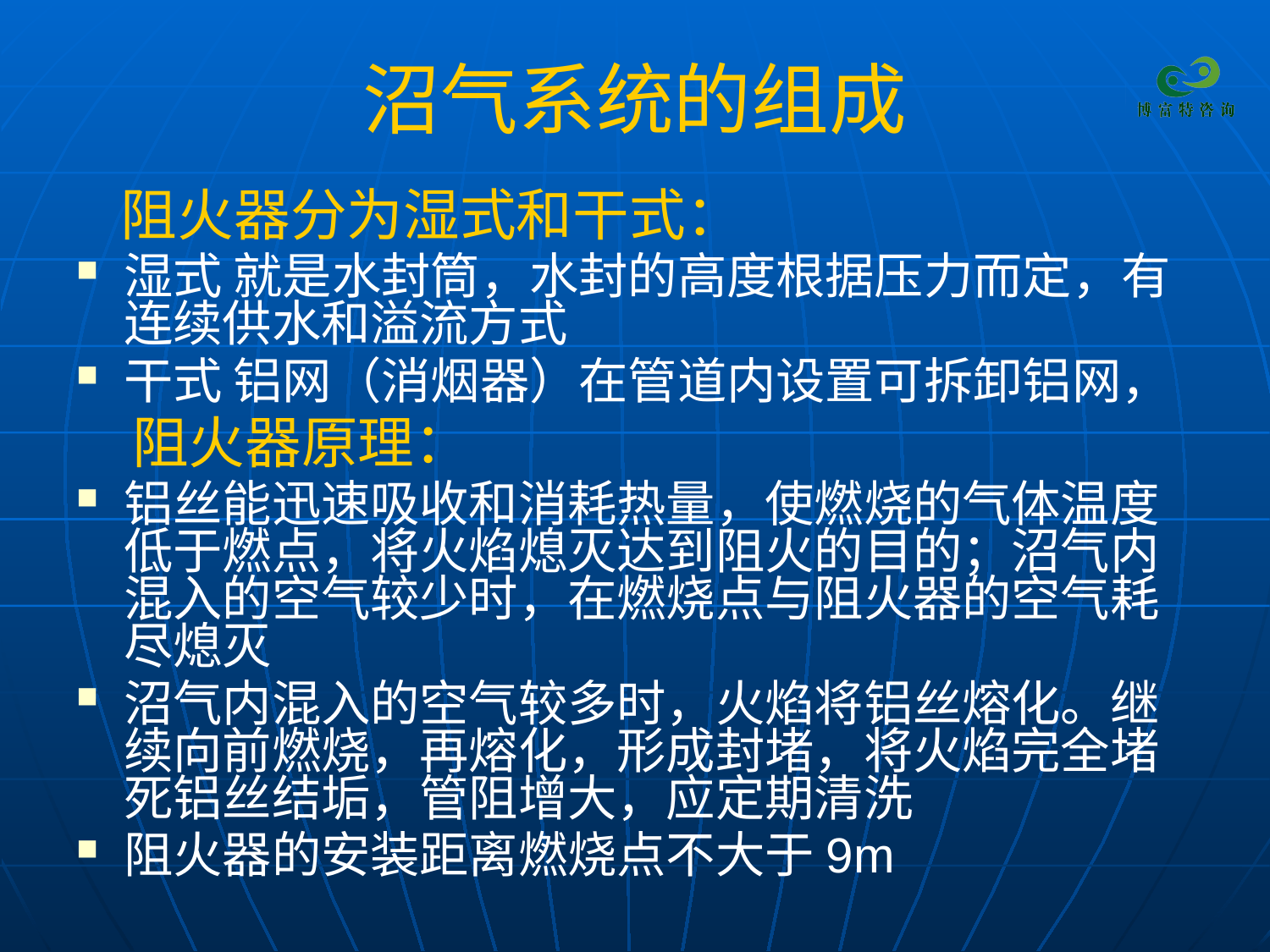

# 沼气系统的组成
   阻火器分为湿式和干式：
湿式 就是水封筒，水封的高度根据压力而定，有连续供水和溢流方式
干式 铝网（消烟器）在管道内设置可拆卸铝网，
    阻火器原理：
铝丝能迅速吸收和消耗热量，使燃烧的气体温度低于燃点，将火焰熄灭达到阻火的目的；沼气内混入的空气较少时，在燃烧点与阻火器的空气耗尽熄灭
沼气内混入的空气较多时，火焰将铝丝熔化。继续向前燃烧，再熔化，形成封堵，将火焰完全堵死铝丝结垢，管阻增大，应定期清洗
阻火器的安装距离燃烧点不大于9m